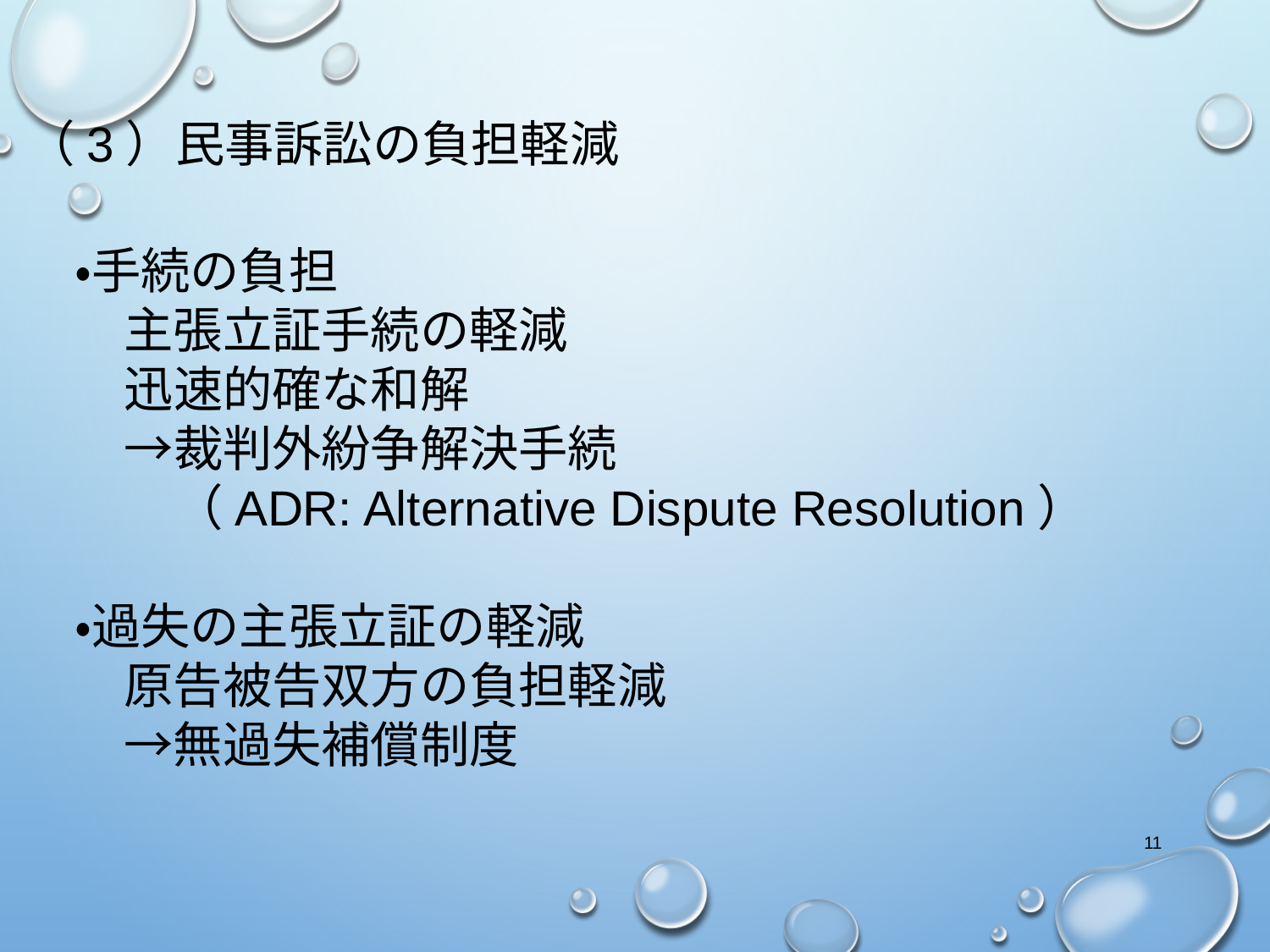

（3）民事訴訟の負担軽減

　・手続の負担
　　主張立証手続の軽減
　　迅速的確な和解
　　→裁判外紛争解決手続
　　　（ADR: Alternative Dispute Resolution）

　・過失の主張立証の軽減
　　原告被告双方の負担軽減
　　→無過失補償制度

11